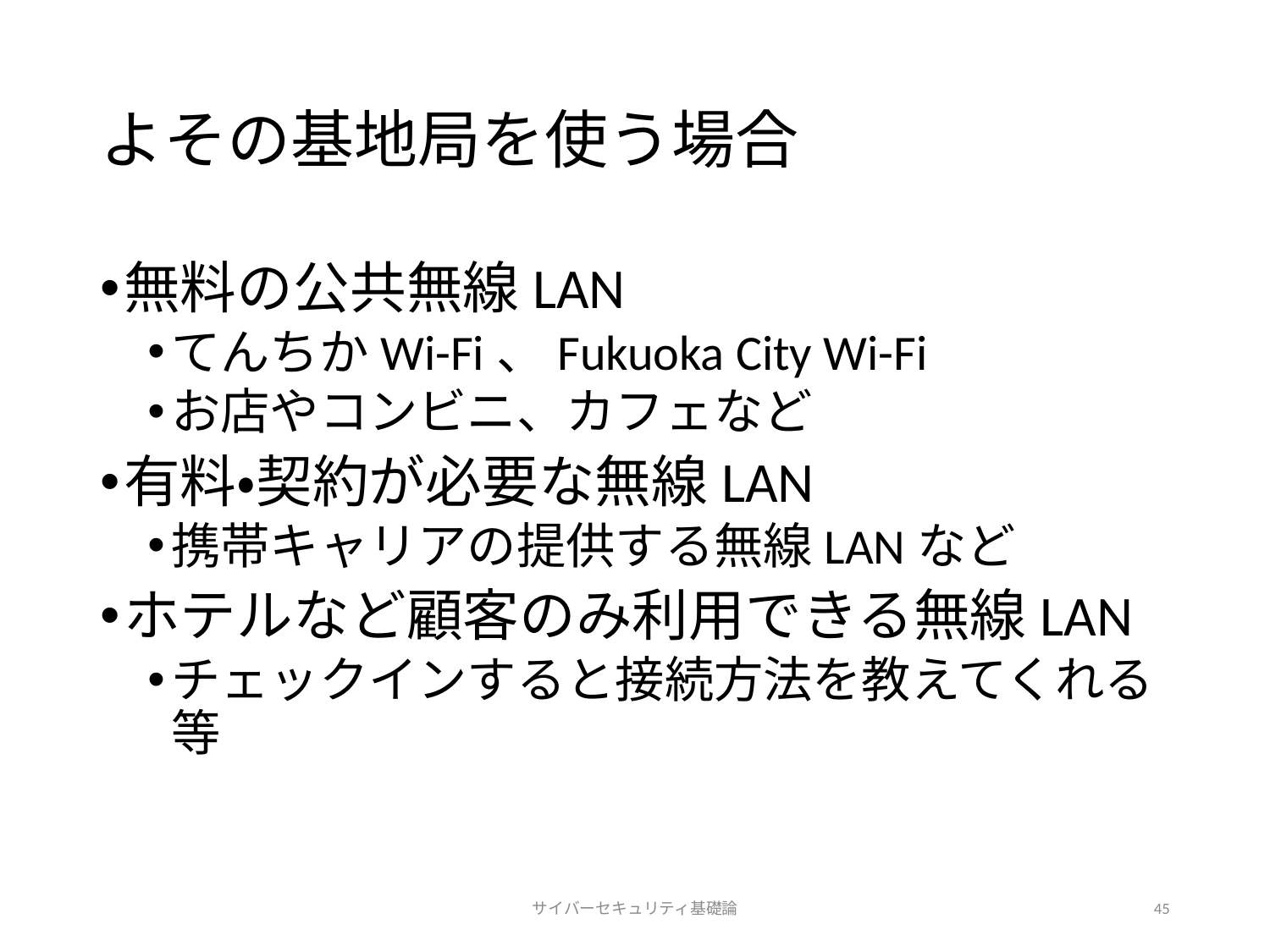

# よその基地局を使う場合
無料の公共無線LAN
てんちかWi-Fi、Fukuoka City Wi-Fi
お店やコンビニ、カフェなど
有料・契約が必要な無線LAN
携帯キャリアの提供する無線LANなど
ホテルなど顧客のみ利用できる無線LAN
チェックインすると接続方法を教えてくれる等
サイバーセキュリティ基礎論
45